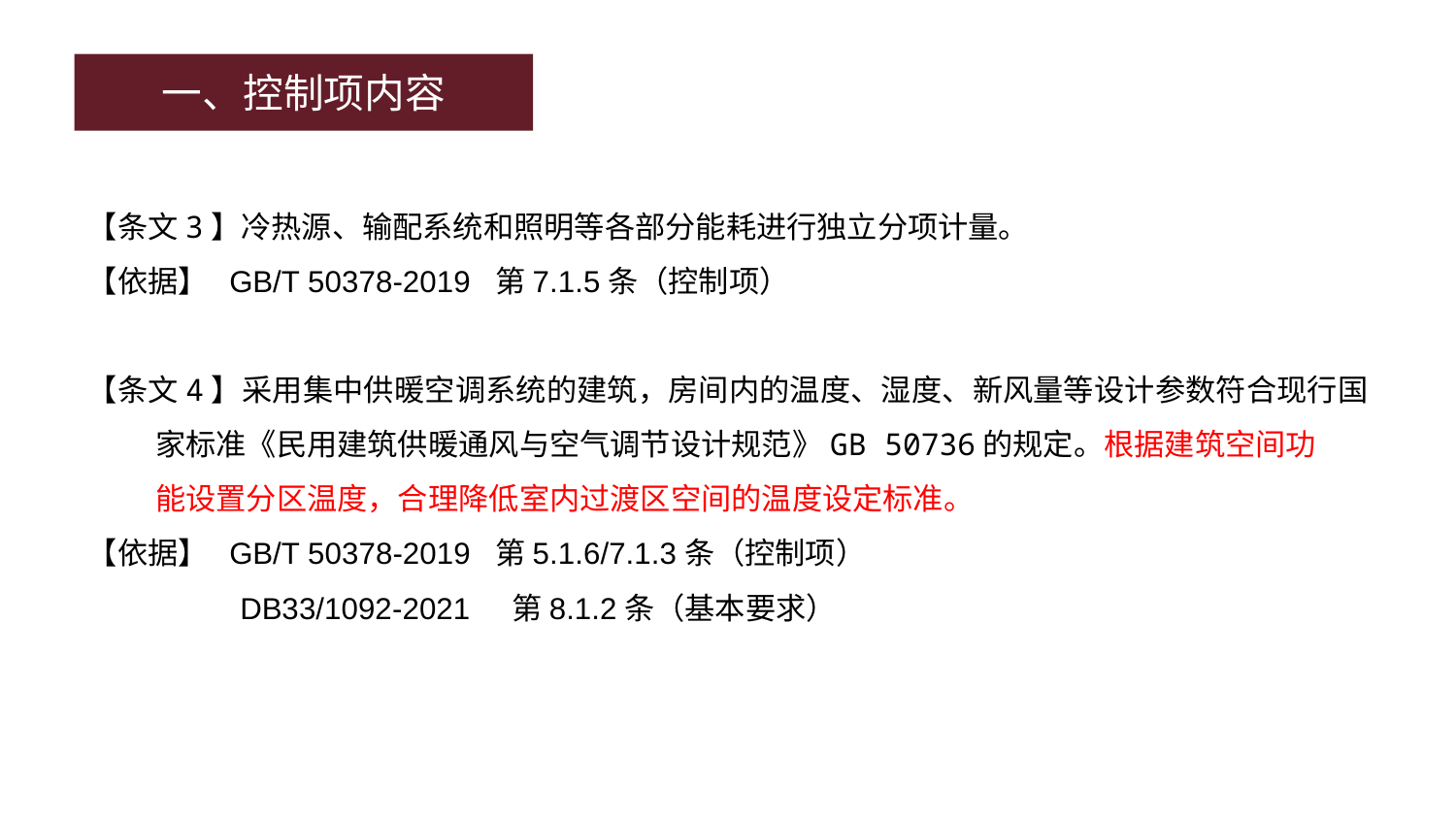

一、控制项内容

【条文3】冷热源、输配系统和照明等各部分能耗进行独立分项计量。
【依据】  GB/T 50378-2019  第7.1.5条（控制项）

【条文4】采用集中供暖空调系统的建筑，房间内的温度、湿度、新风量等设计参数符合现行国
         家标准《民用建筑供暖通风与空气调节设计规范》GB 50736的规定。根据建筑空间功
         能设置分区温度，合理降低室内过渡区空间的温度设定标准。
【依据】  GB/T 50378-2019  第5.1.6/7.1.3条（控制项）
                  DB33/1092-2021    第8.1.2条（基本要求）